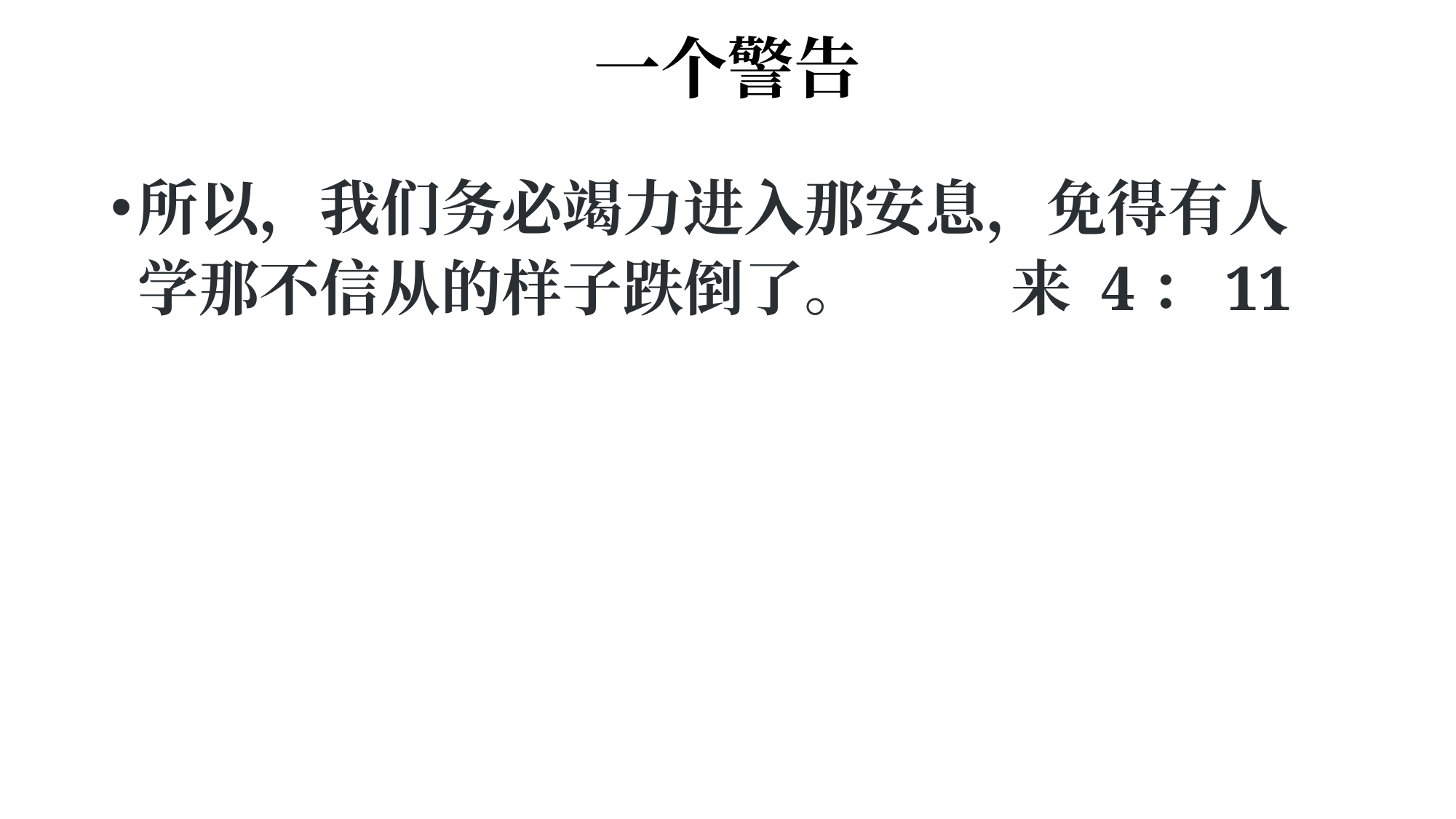

# 一个警告
所以，我们务必竭力进入那安息，免得有人学那不信从的样子跌倒了。		来 4：11